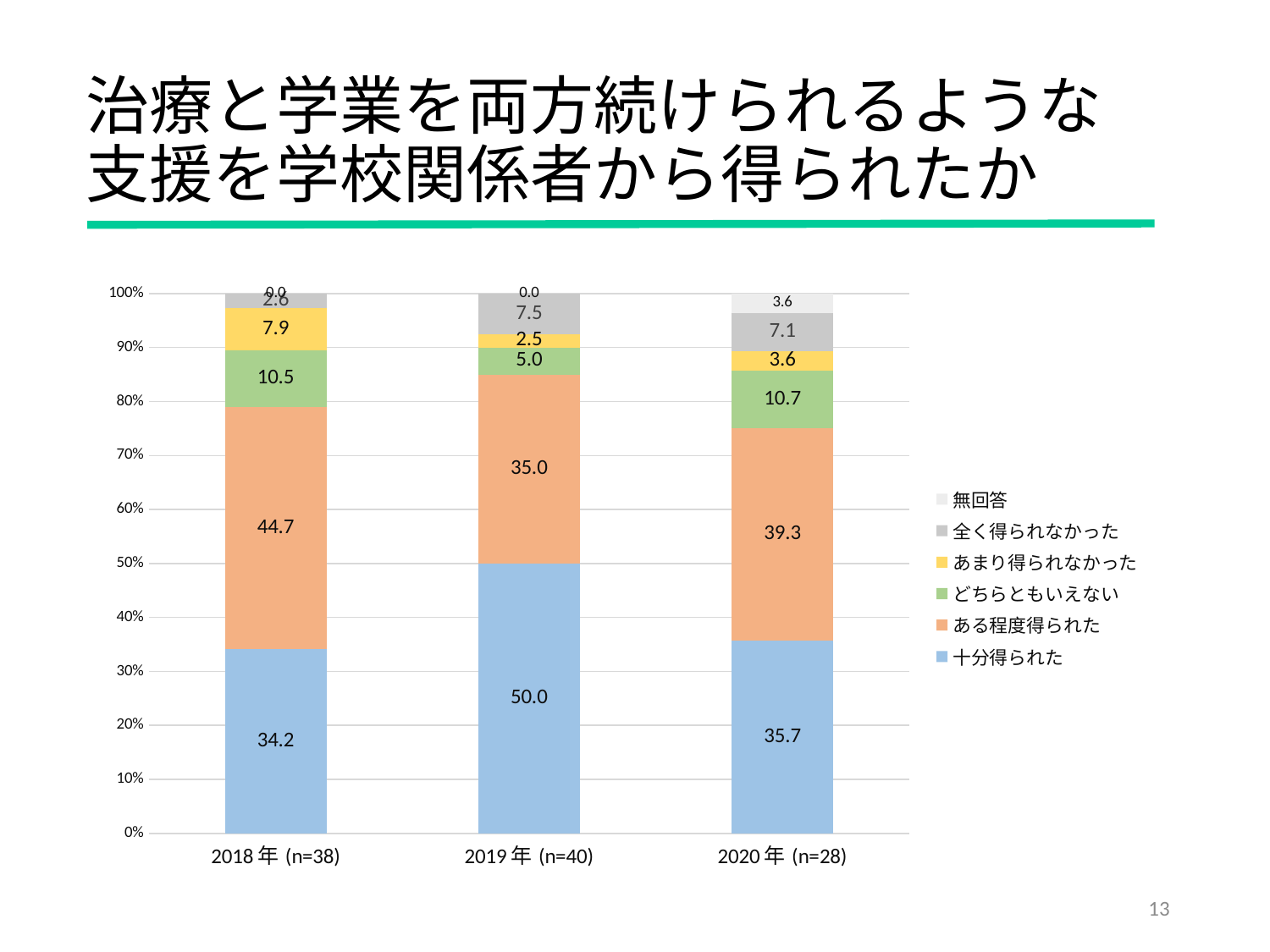

# 治療と学業を両方続けられるような支援を学校関係者から得られたか

### Chart

| Category | 十分得られた | ある程度得られた | どちらともいえない | あまり得られなかった | 全く得られなかった | 無回答 |
|---|---|---|---|---|---|---|
| 2018年(n=38) | 34.21 | 44.74 | 10.53 | 7.89 | 2.63 | 0.0 |
| 2019年(n=40) | 50.0 | 35.0 | 5.0 | 2.5 | 7.5 | 0.0 |
| 2020年(n=28) | 35.71 | 39.29 | 10.71 | 3.57 | 7.14 | 3.57 |
13